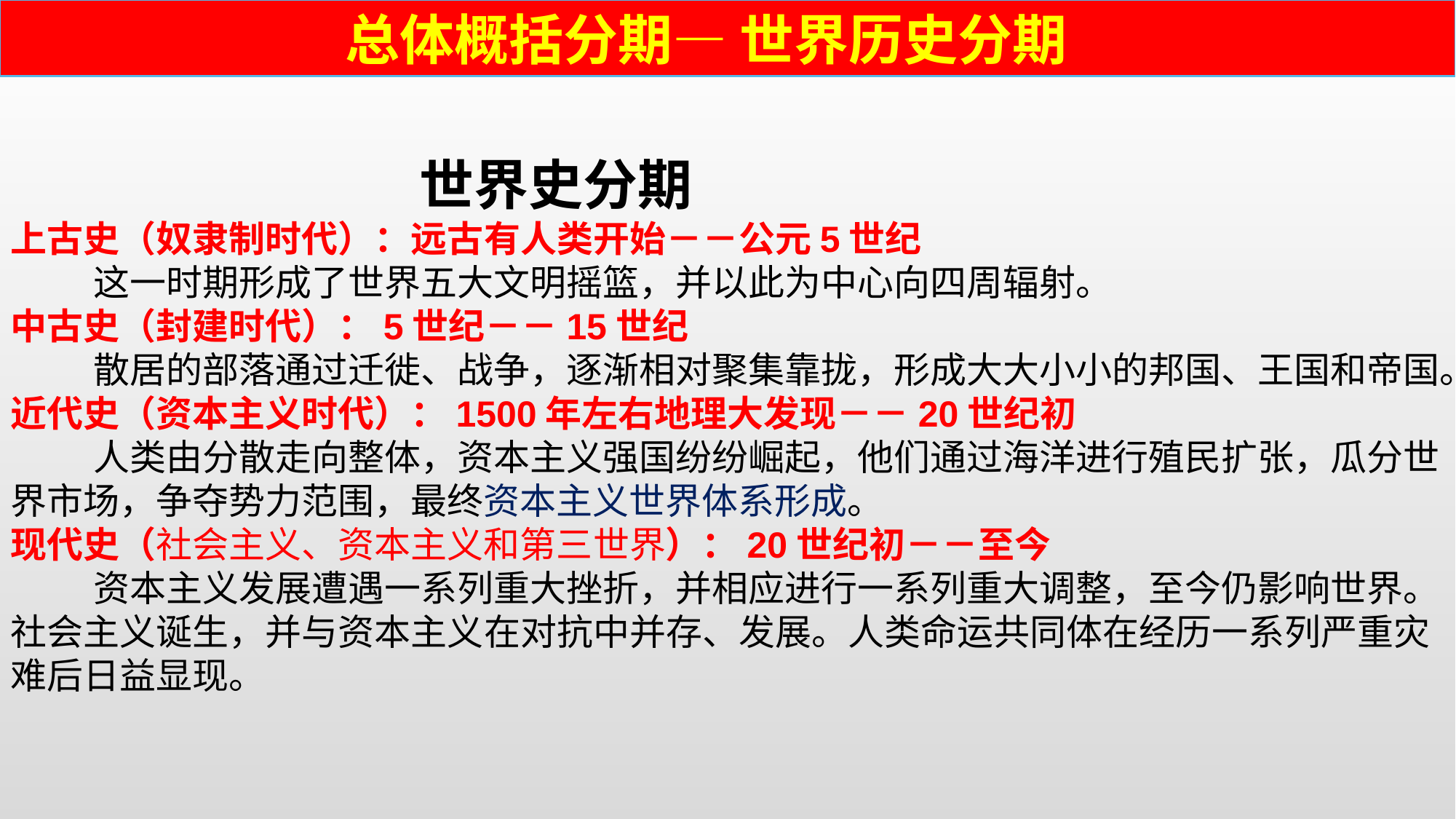

总体概括分期— 世界历史分期
                                世界史分期
上古史（奴隶制时代）：远古有人类开始－－公元5世纪
         这一时期形成了世界五大文明摇篮，并以此为中心向四周辐射。
中古史（封建时代）：5世纪－－15世纪
         散居的部落通过迁徙、战争，逐渐相对聚集靠拢，形成大大小小的邦国、王国和帝国。
近代史（资本主义时代）：1500年左右地理大发现－－20世纪初
         人类由分散走向整体，资本主义强国纷纷崛起，他们通过海洋进行殖民扩张，瓜分世界市场，争夺势力范围，最终资本主义世界体系形成。
现代史（社会主义、资本主义和第三世界）：20世纪初－－至今
         资本主义发展遭遇一系列重大挫折，并相应进行一系列重大调整，至今仍影响世界。社会主义诞生，并与资本主义在对抗中并存、发展。人类命运共同体在经历一系列严重灾难后日益显现。